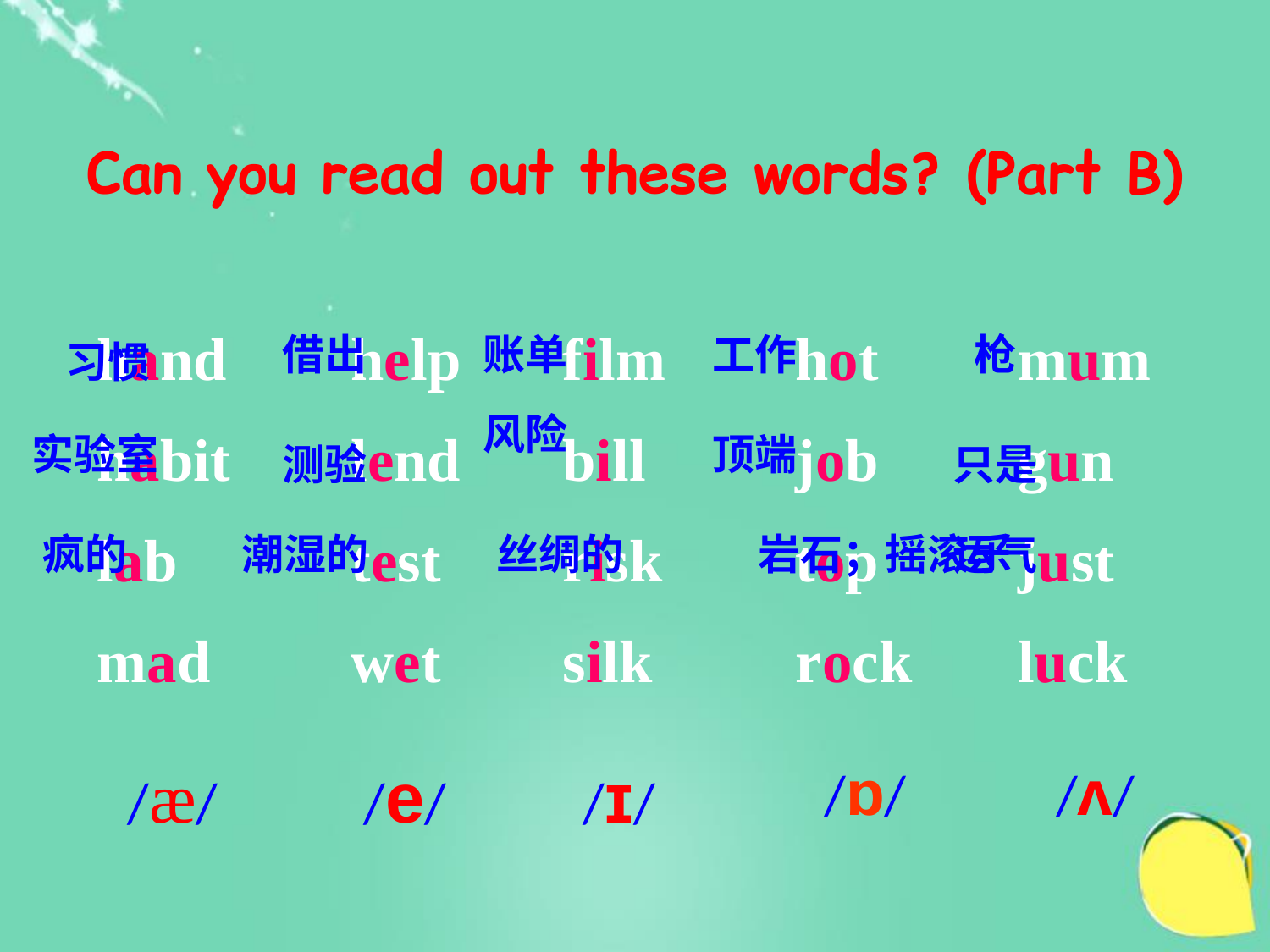

Can you read out these words? (Part B)
hand
habit
lab
mad
help
lend
test
wet
film
bill
risk
silk
hot
job
top
rock
mum
gun
just
luck
借出
账单
工作
枪
习惯
风险
实验室
顶端
测验
只是
疯的
潮湿的
丝绸的
岩石；摇滚乐
运气
/æ/
/e/
/ɪ/
/ɒ/
/ʌ/